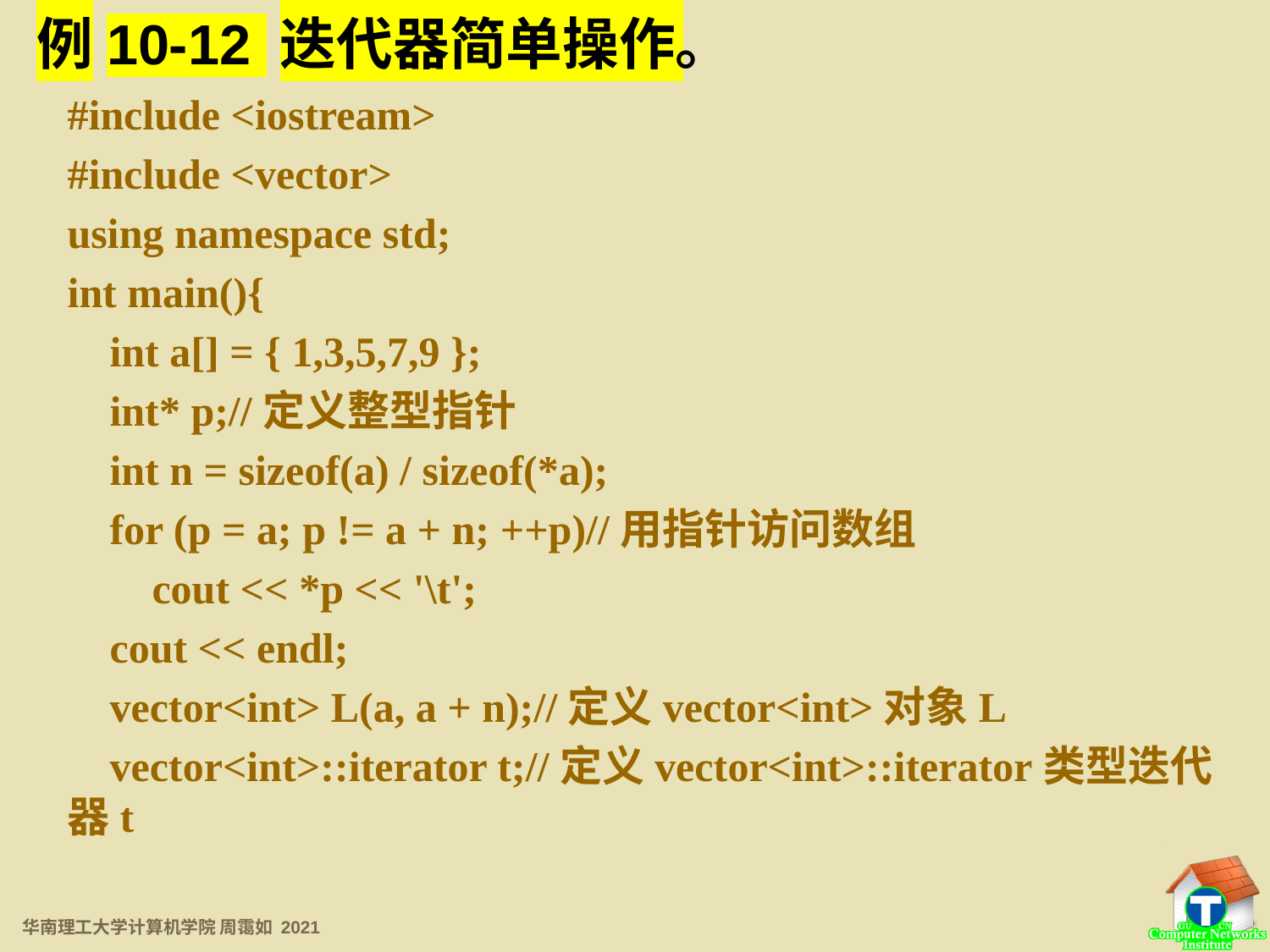

例10-12 迭代器简单操作。
#include <iostream>
#include <vector>
using namespace std;
int main(){
    int a[] = { 1,3,5,7,9 };
    int* p;//定义整型指针
    int n = sizeof(a) / sizeof(*a);
    for (p = a; p != a + n; ++p)//用指针访问数组
        cout << *p << '\t';
    cout << endl;
    vector<int> L(a, a + n);//定义vector<int>对象L
    vector<int>::iterator t;//定义vector<int>::iterator类型迭代器t